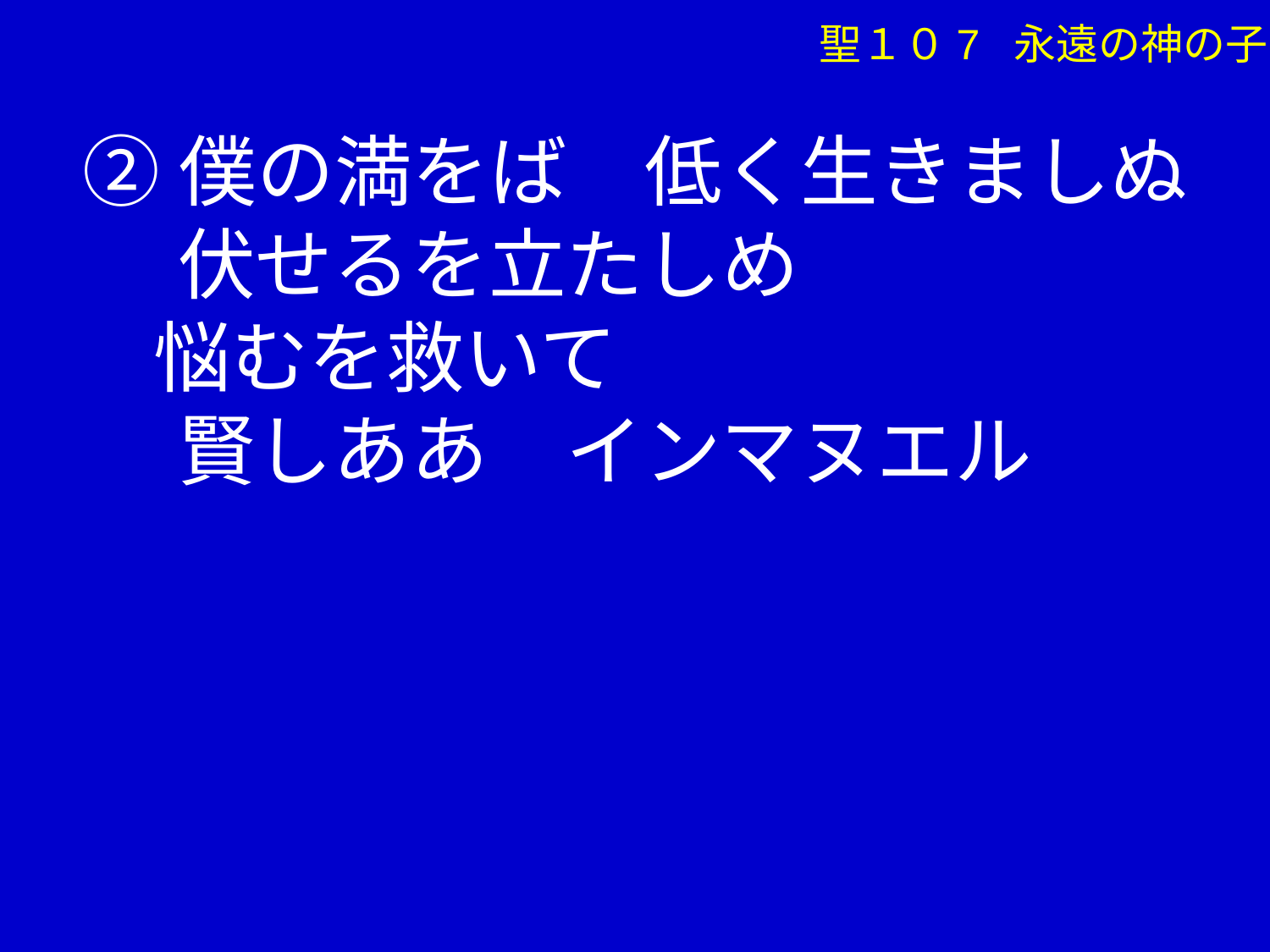

聖１０7  永遠の神の子
➁僕の満をば　低く生きましぬ
　 伏せるを立たしめ
   悩むを救いて
　 賢しああ　インマヌエル